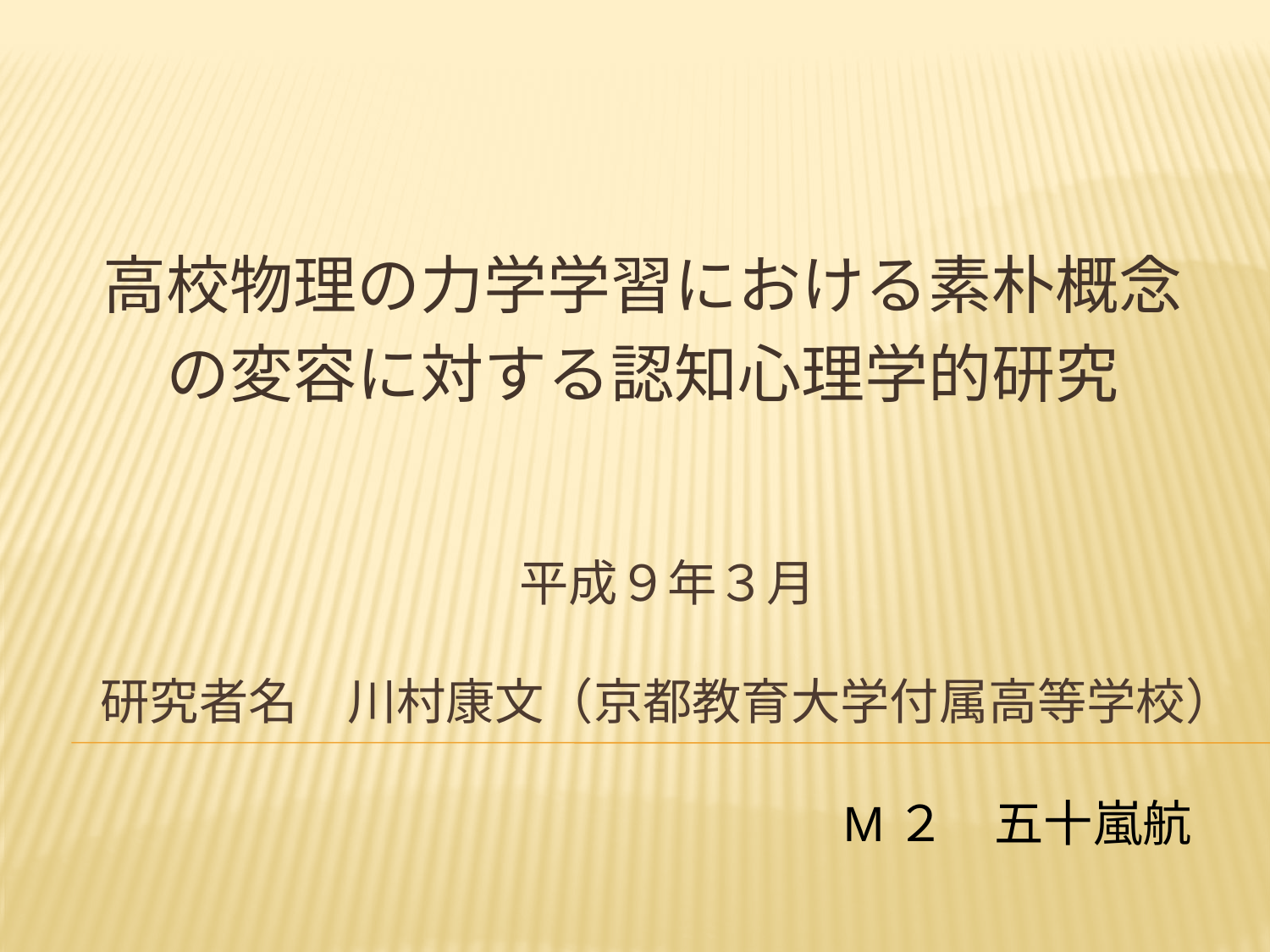

高校物理の力学学習における素朴概念
の変容に対する認知心理学的研究
# 平成９年３月 研究者名　川村康文（京都教育大学付属高等学校）
M２　五十嵐航